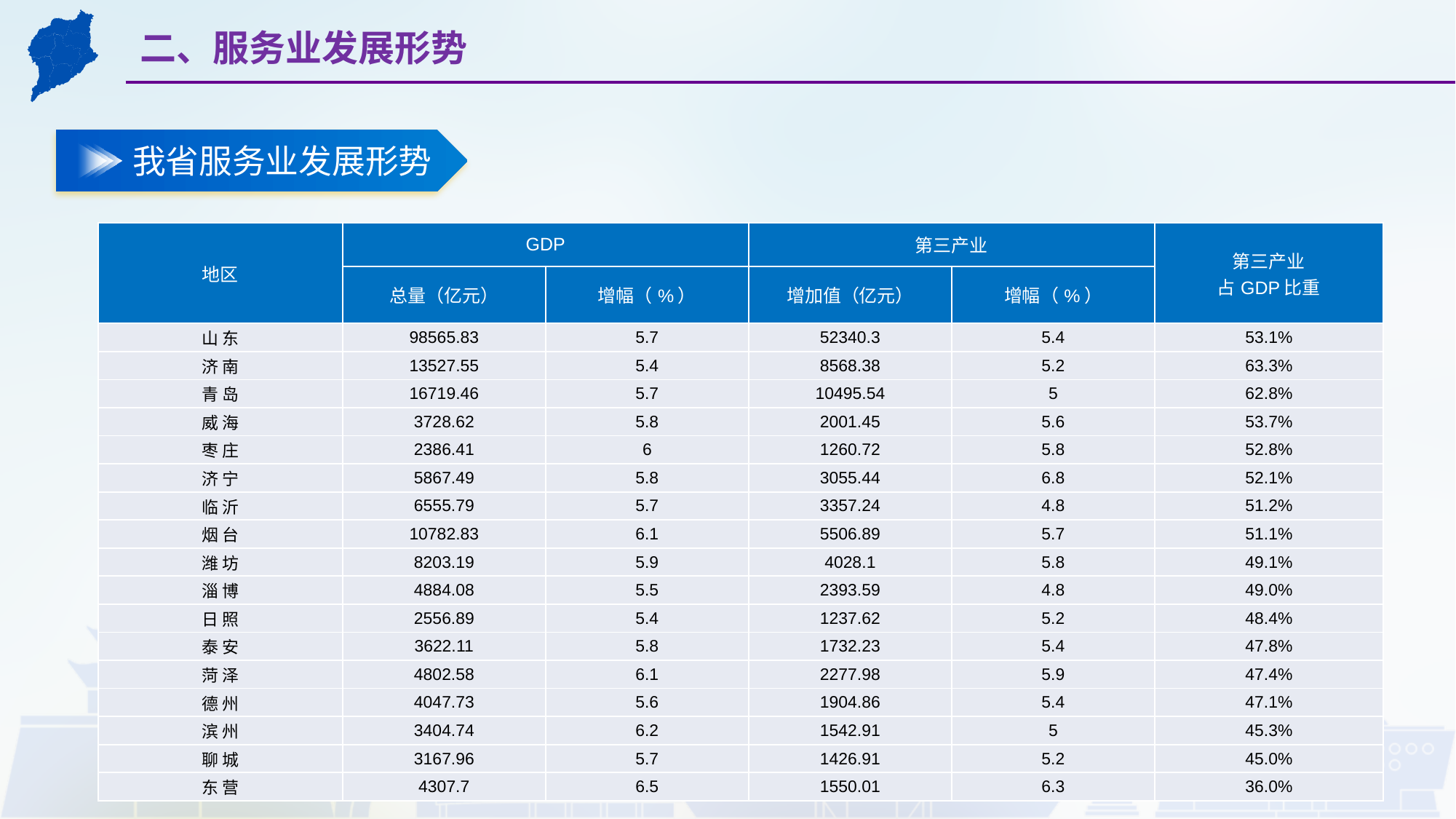

二、服务业发展形势

我省服务业发展形势

| 地区 | GDP |  | 第三产业 |  | 第三产业 占GDP比重 |
| --- | --- | --- | --- | --- | --- |
|  | 总量（亿元） | 增幅（%） | 增加值（亿元） | 增幅（%） |  |
| 山 东 | 98565.83 | 5.7 | 52340.3 | 5.4 | 53.1% |
| 济 南 | 13527.55 | 5.4 | 8568.38 | 5.2 | 63.3% |
| 青 岛 | 16719.46 | 5.7 | 10495.54 | 5 | 62.8% |
| 威 海 | 3728.62 | 5.8 | 2001.45 | 5.6 | 53.7% |
| 枣 庄 | 2386.41 | 6 | 1260.72 | 5.8 | 52.8% |
| 济 宁 | 5867.49 | 5.8 | 3055.44 | 6.8 | 52.1% |
| 临 沂 | 6555.79 | 5.7 | 3357.24 | 4.8 | 51.2% |
| 烟 台 | 10782.83 | 6.1 | 5506.89 | 5.7 | 51.1% |
| 潍 坊 | 8203.19 | 5.9 | 4028.1 | 5.8 | 49.1% |
| 淄 博 | 4884.08 | 5.5 | 2393.59 | 4.8 | 49.0% |
| 日 照 | 2556.89 | 5.4 | 1237.62 | 5.2 | 48.4% |
| 泰 安 | 3622.11 | 5.8 | 1732.23 | 5.4 | 47.8% |
| 菏 泽 | 4802.58 | 6.1 | 2277.98 | 5.9 | 47.4% |
| 德 州 | 4047.73 | 5.6 | 1904.86 | 5.4 | 47.1% |
| 滨 州 | 3404.74 | 6.2 | 1542.91 | 5 | 45.3% |
| 聊 城 | 3167.96 | 5.7 | 1426.91 | 5.2 | 45.0% |
| 东 营 | 4307.7 | 6.5 | 1550.01 | 6.3 | 36.0% |